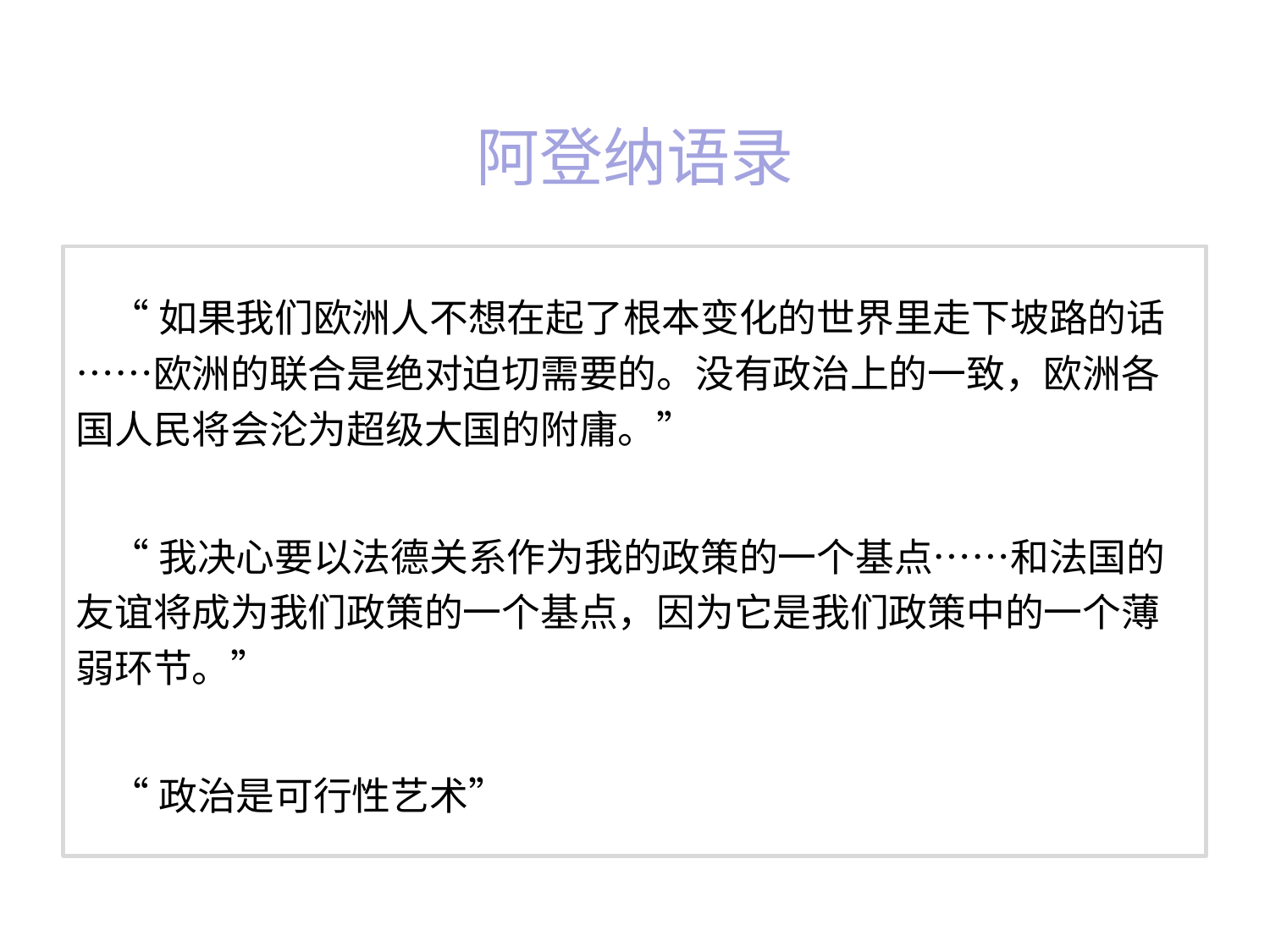

阿登纳语录
    “如果我们欧洲人不想在起了根本变化的世界里走下坡路的话……欧洲的联合是绝对迫切需要的。没有政治上的一致，欧洲各国人民将会沦为超级大国的附庸。”

    “我决心要以法德关系作为我的政策的一个基点……和法国的友谊将成为我们政策的一个基点，因为它是我们政策中的一个薄弱环节。”

    “政治是可行性艺术”